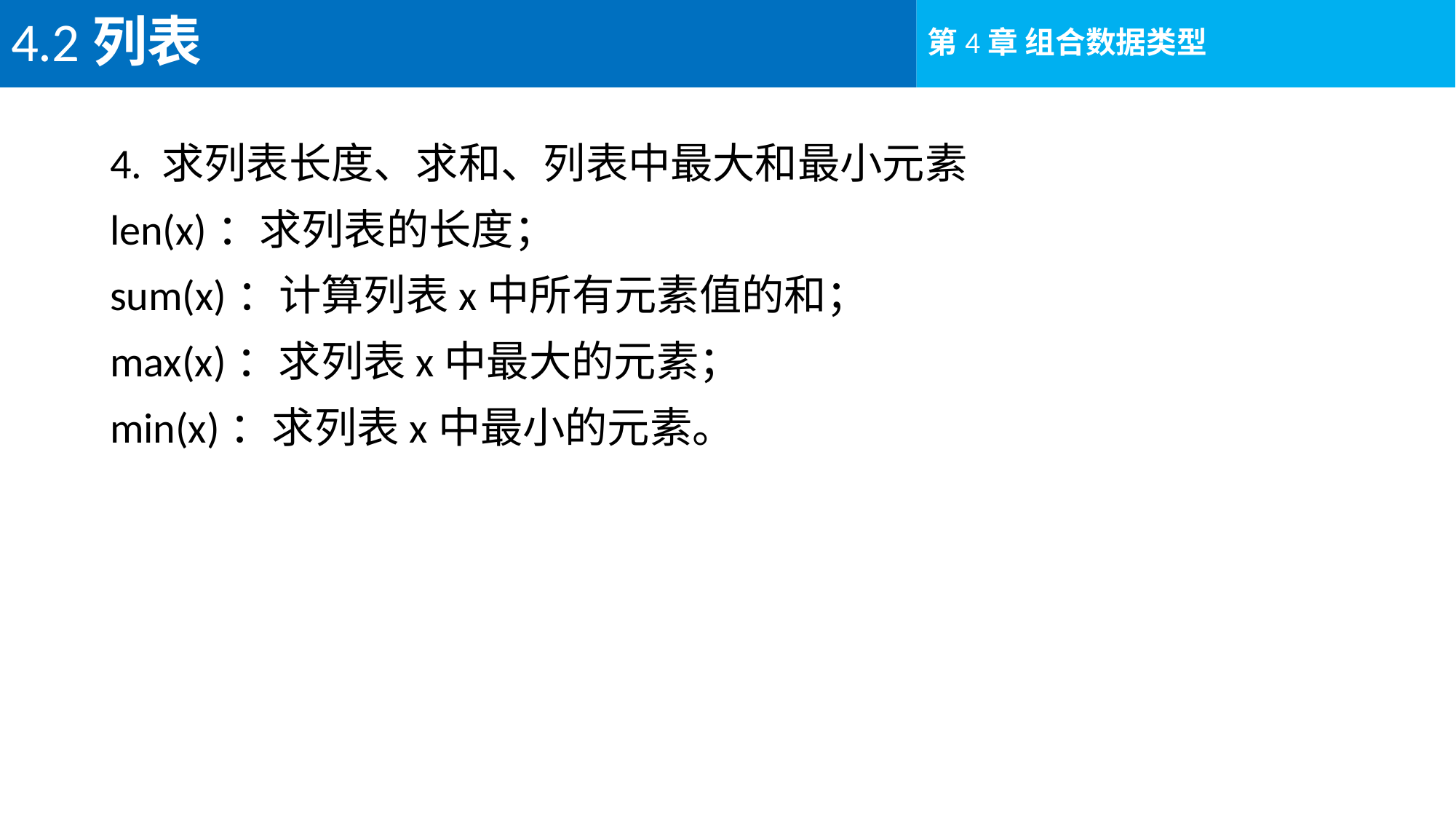

# 4.2列表
4. 求列表长度、求和、列表中最大和最小元素
len(x)：求列表的长度；
sum(x)：计算列表x中所有元素值的和；
max(x)：求列表x中最大的元素；
min(x)：求列表x中最小的元素。